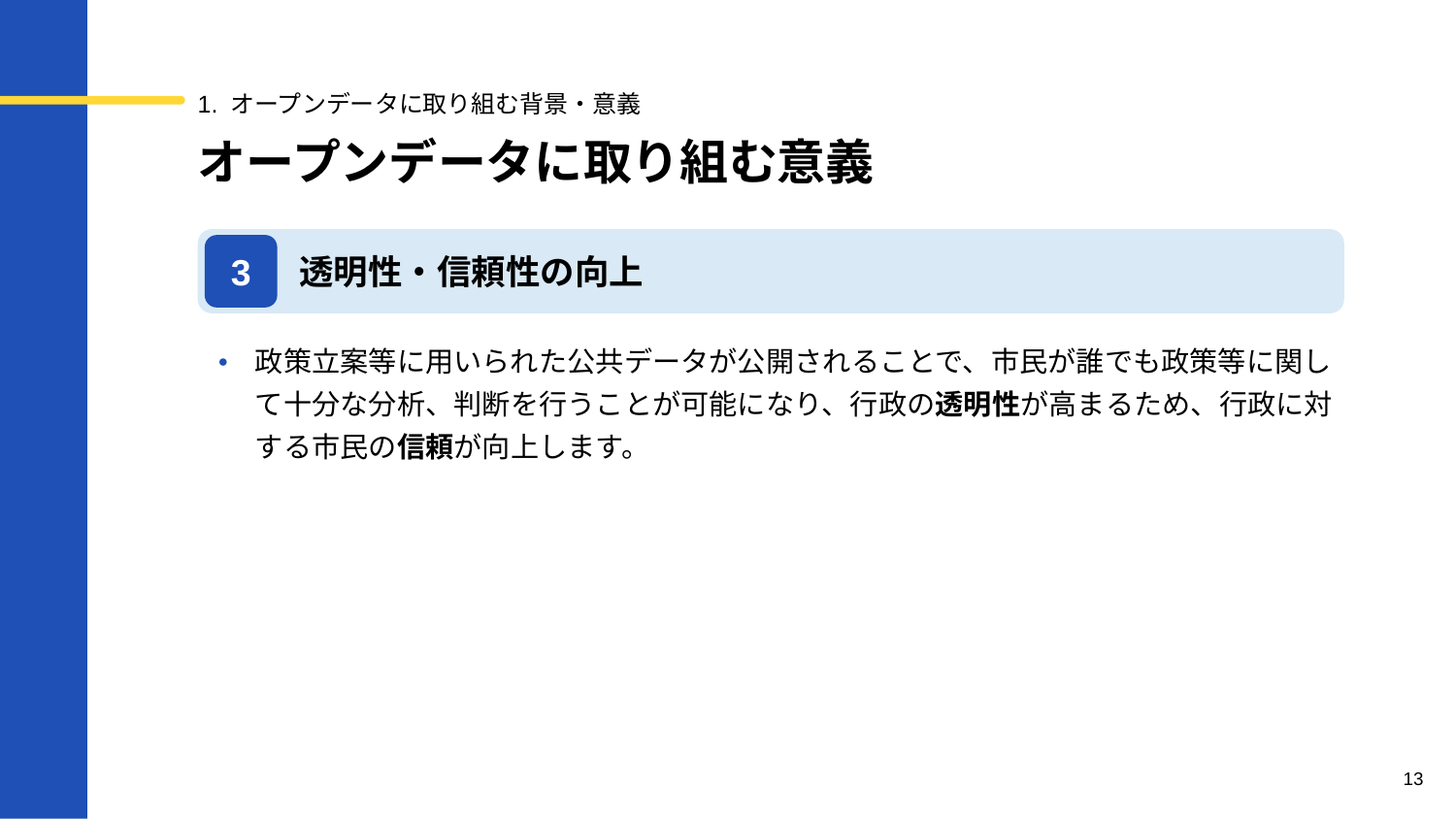

1. オープンデータに取り組む背景・意義
# オープンデータに取り組む意義
透明性・信頼性の向上
3
政策立案等に用いられた公共データが公開されることで、市民が誰でも政策等に関して十分な分析、判断を行うことが可能になり、行政の透明性が高まるため、行政に対する市民の信頼が向上します。
13